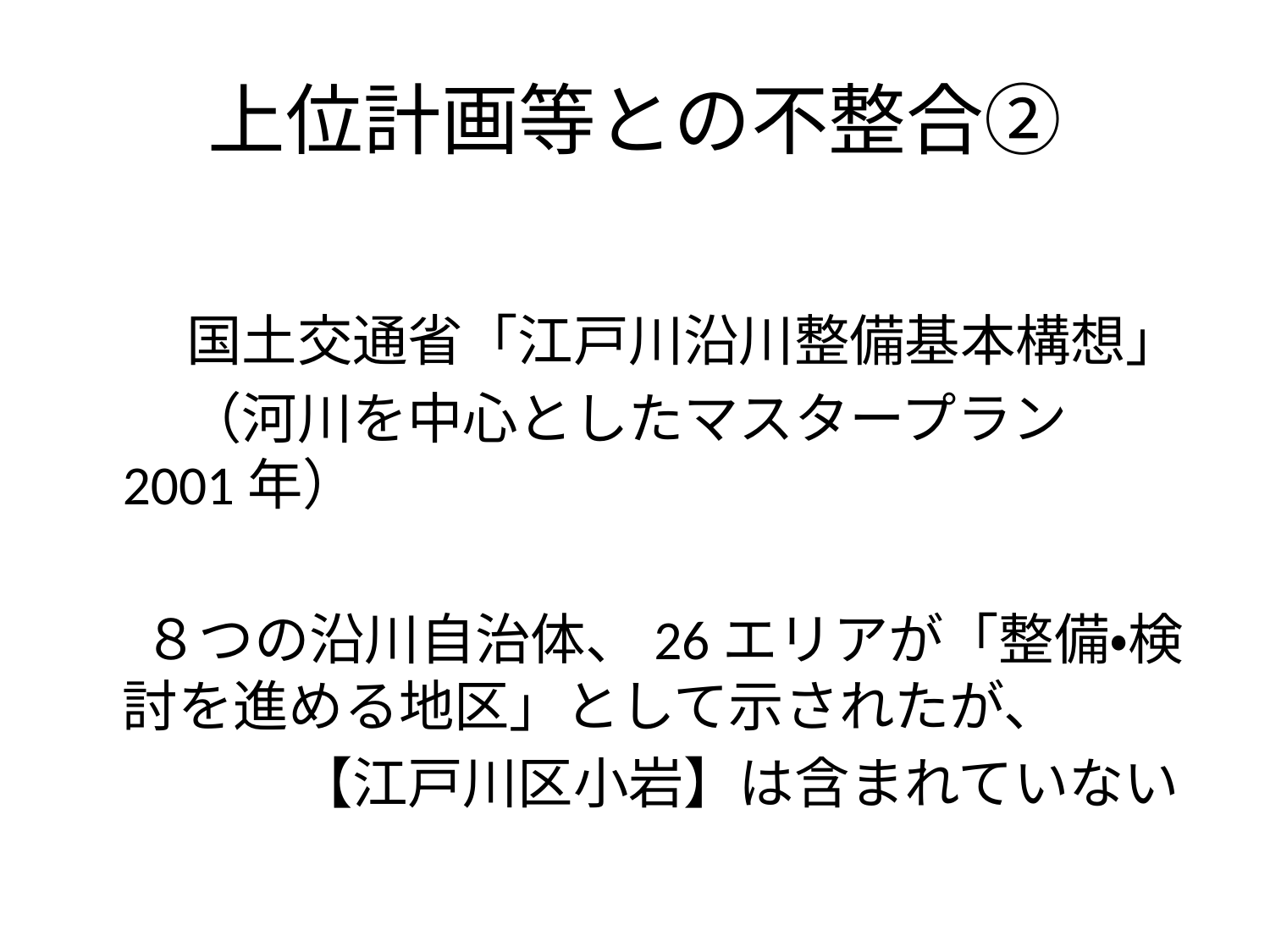

# 上位計画等との不整合②

　　国土交通省「江戸川沿川整備基本構想」
　　（河川を中心としたマスタープラン  2001年）

　 ８つの沿川自治体、26エリアが「整備・検討を進める地区」として示されたが、
　　　　【江戸川区小岩】は含まれていない